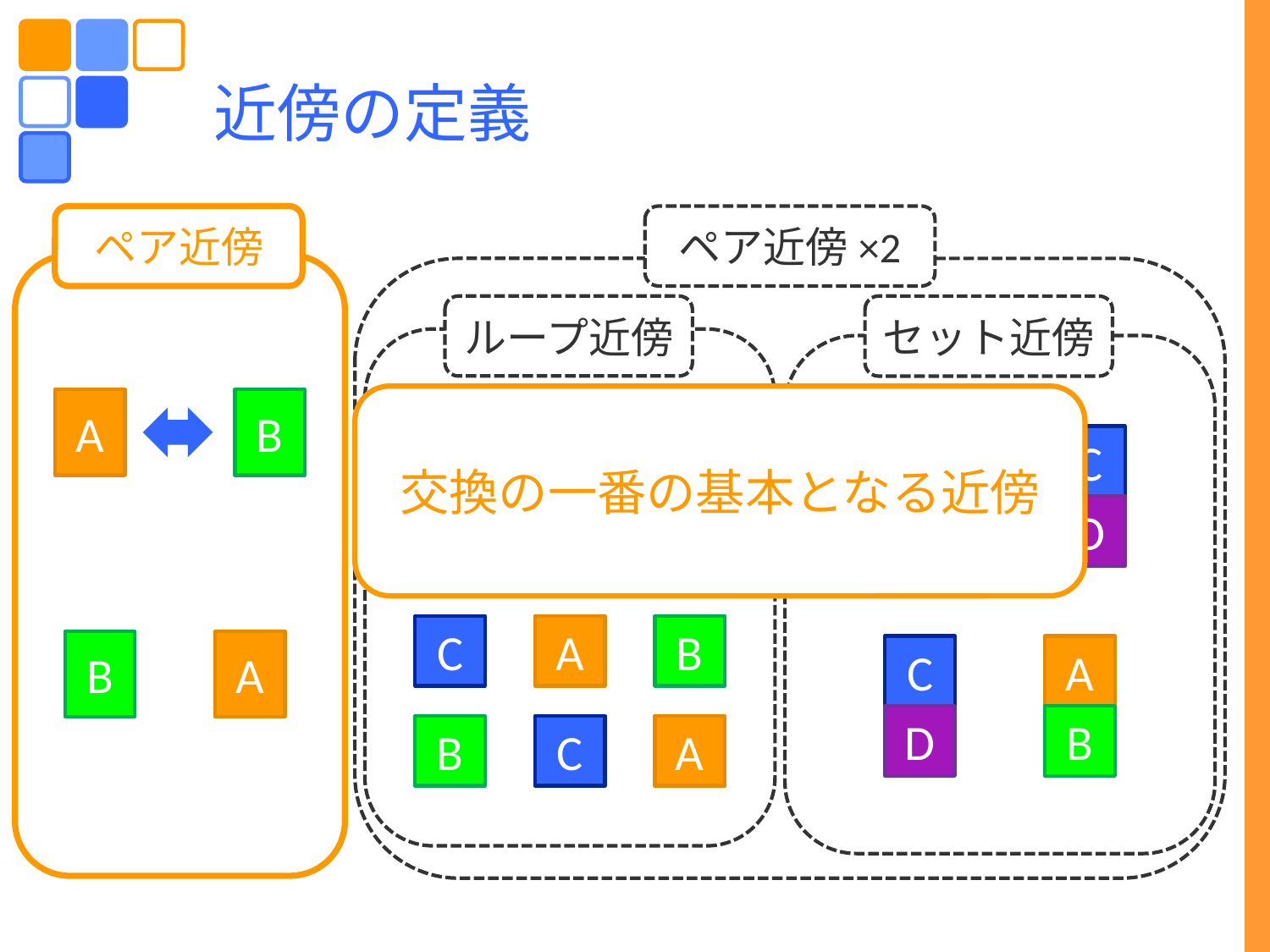

# 近傍の定義
ペア近傍

A
B
B
A
ペア近傍×2

ペア近傍

ループ近傍

A

B
C

C
A
B
B
C
A
セット近傍

A
C
B
D

C
A
D
B
交換の一番の基本となる近傍